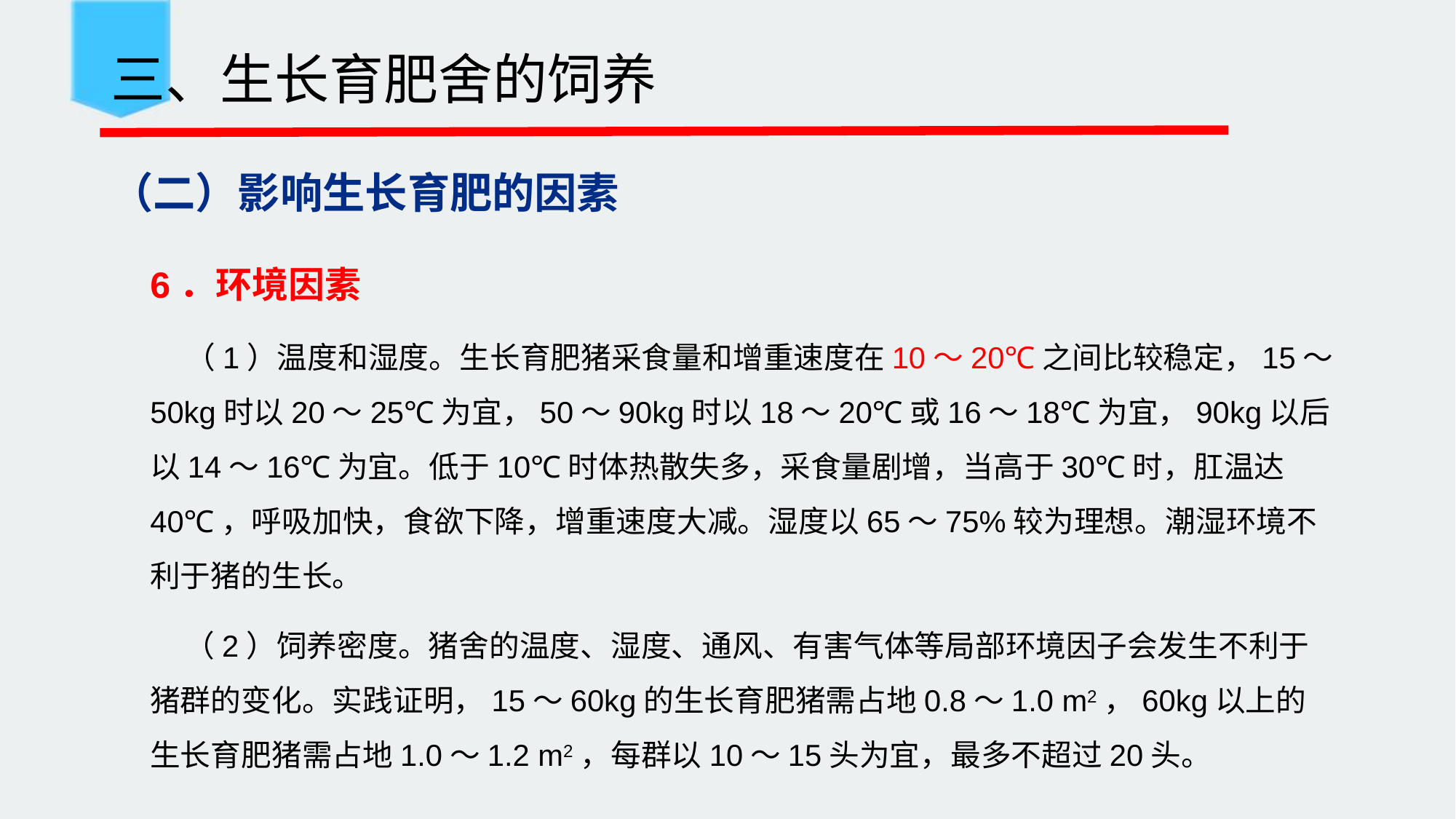

三、生长育肥舍的饲养
（二）影响生长育肥的因素
6．环境因素
    （1）温度和湿度。生长育肥猪采食量和增重速度在10～20℃之间比较稳定，15～50kg时以20～25℃为宜，50～90kg时以18～20℃或16～18℃为宜，90kg以后以14～16℃为宜。低于10℃时体热散失多，采食量剧增，当高于30℃时，肛温达40℃，呼吸加快，食欲下降，增重速度大减。湿度以65～75%较为理想。潮湿环境不利于猪的生长。
    （2）饲养密度。猪舍的温度、湿度、通风、有害气体等局部环境因子会发生不利于猪群的变化。实践证明，15～60kg的生长育肥猪需占地0.8～1.0 m2，60kg以上的生长育肥猪需占地1.0～1.2 m2，每群以10～15头为宜，最多不超过20头。